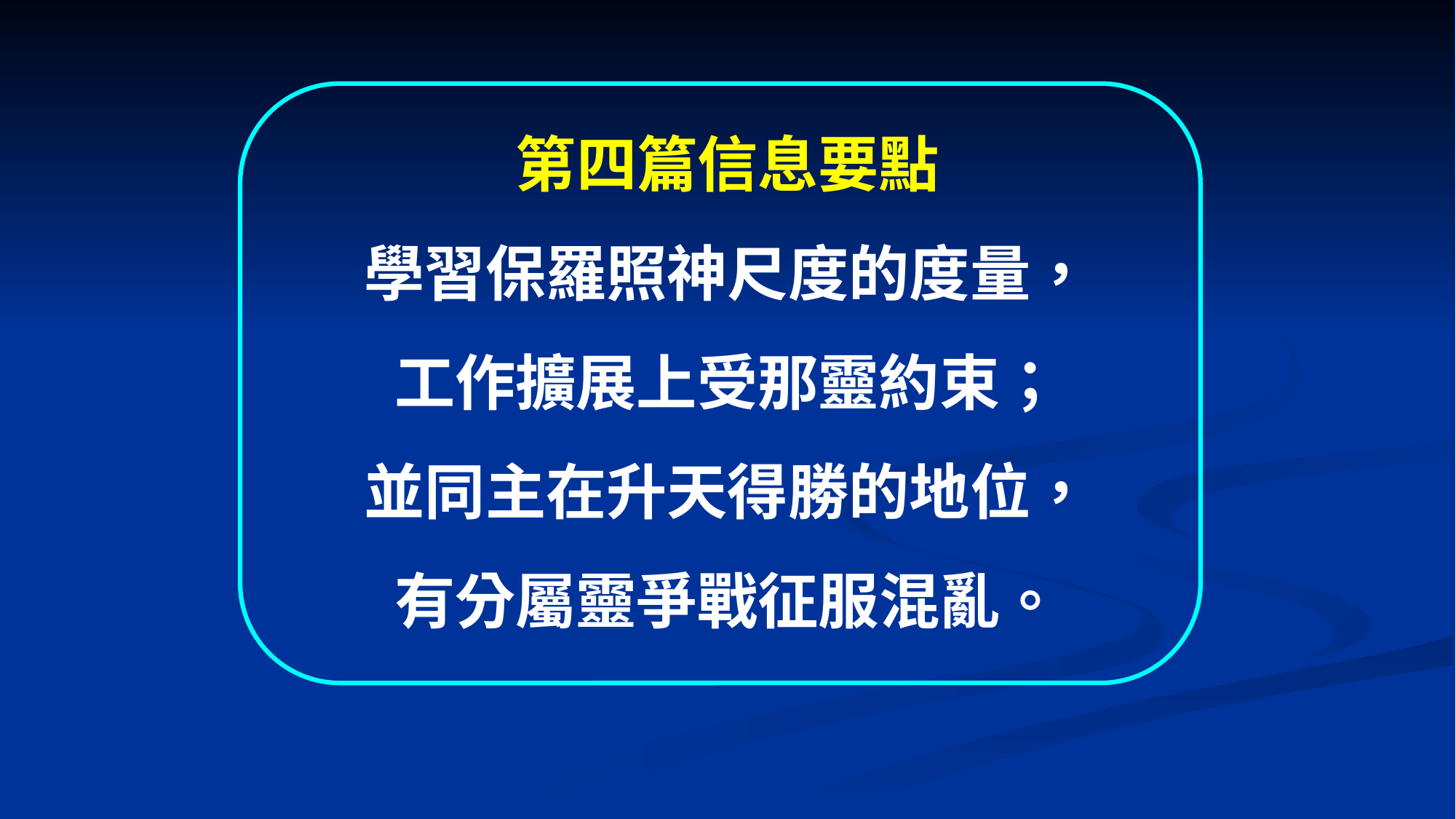

第四篇信息要點
學習保羅照神尺度的度量，
工作擴展上受那靈約束；
並同主在升天得勝的地位，
有分屬靈爭戰征服混亂。